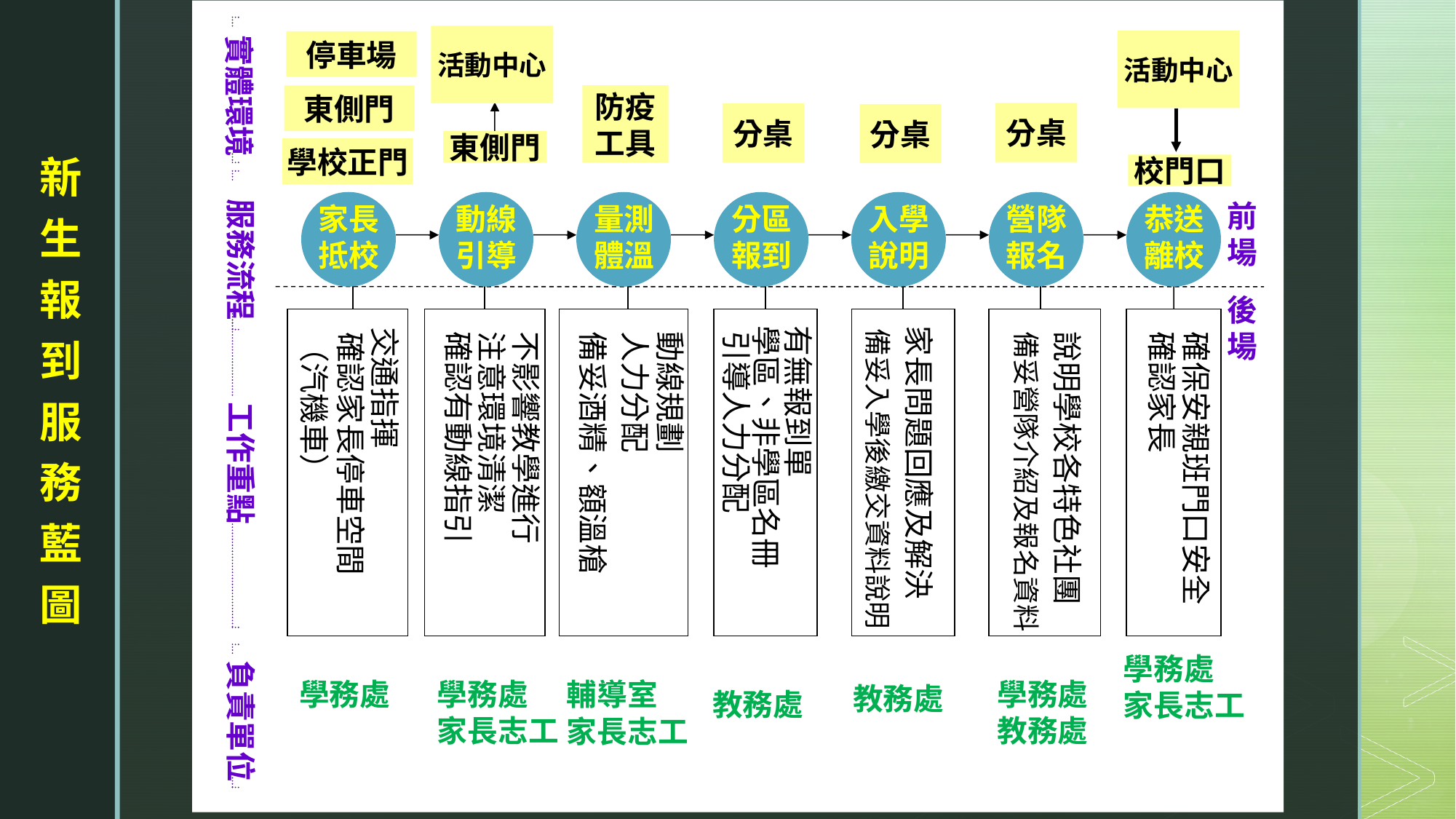

實體環境
活動中心
停車場
防疫工具
東側門

分桌
分桌
分桌
東側門
學校正門

校門口

活動中心
新生報到服務藍圖
服務流程

家長抵校

動線引導

量測體溫

分區報到

入學說明

營隊報名

恭送離校

前場

交通指揮
確認家長停車空間
（汽機車）
學務處

確認有動線指引
注意環境清潔
不影響教學進行
學務處
家長志工

備妥酒精、額溫槍
人力分配
動線規劃

學區、非學區名冊
引導人力分配
教務處

家長問題回應及解決
備妥入學後繳交資料說明
教務處

備妥營隊介紹及報名資料
說明學校各特色社團
學務處
教務處

確認家長
確保安親班門口安全
學務處
家長志工
後場

有無報到單

工作重點

負責單位
輔導室
家長志工